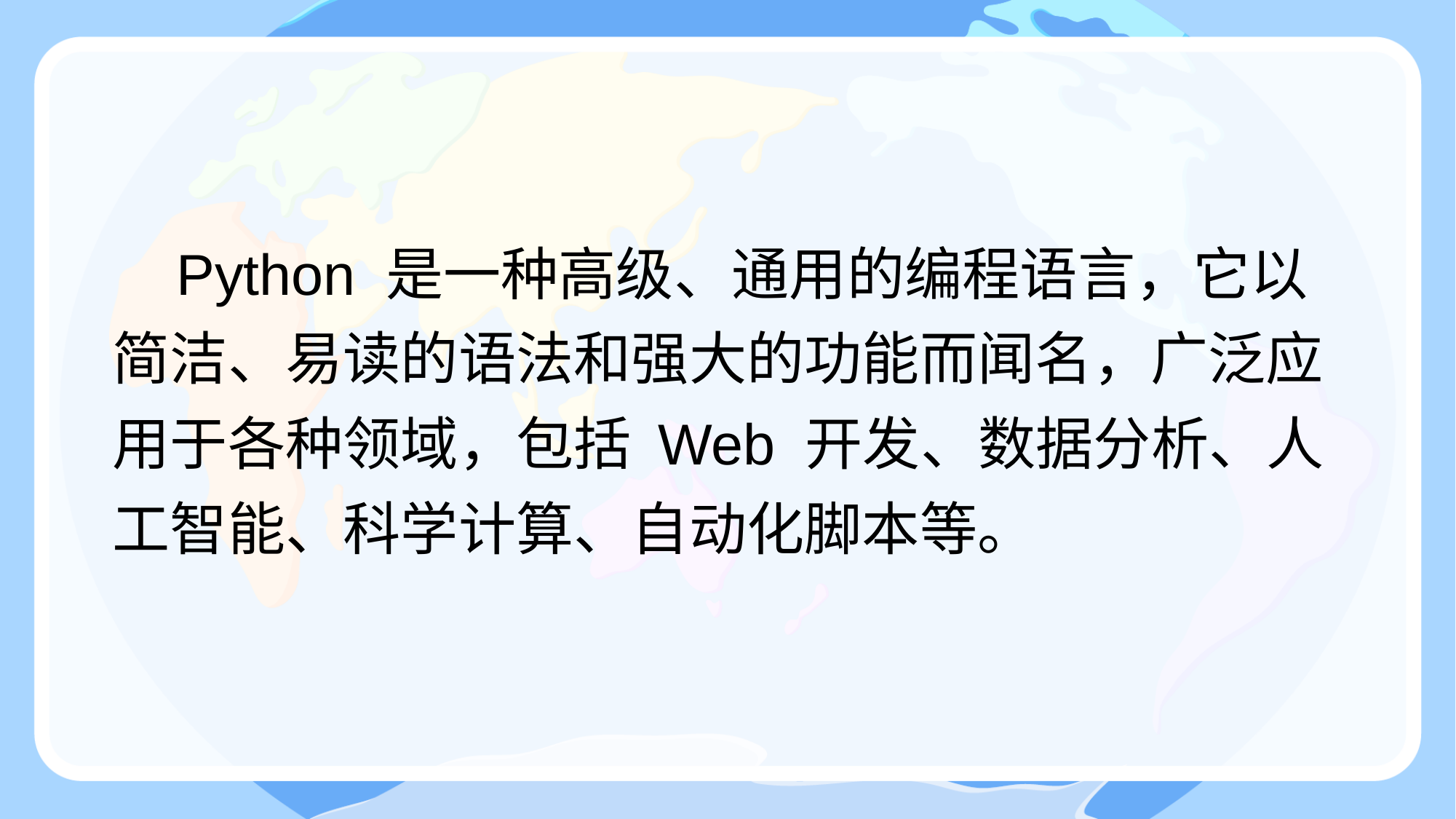

Python 是一种高级、通用的编程语言，它以简洁、易读的语法和强大的功能而闻名，广泛应用于各种领域，包括 Web 开发、数据分析、人工智能、科学计算、自动化脚本等。